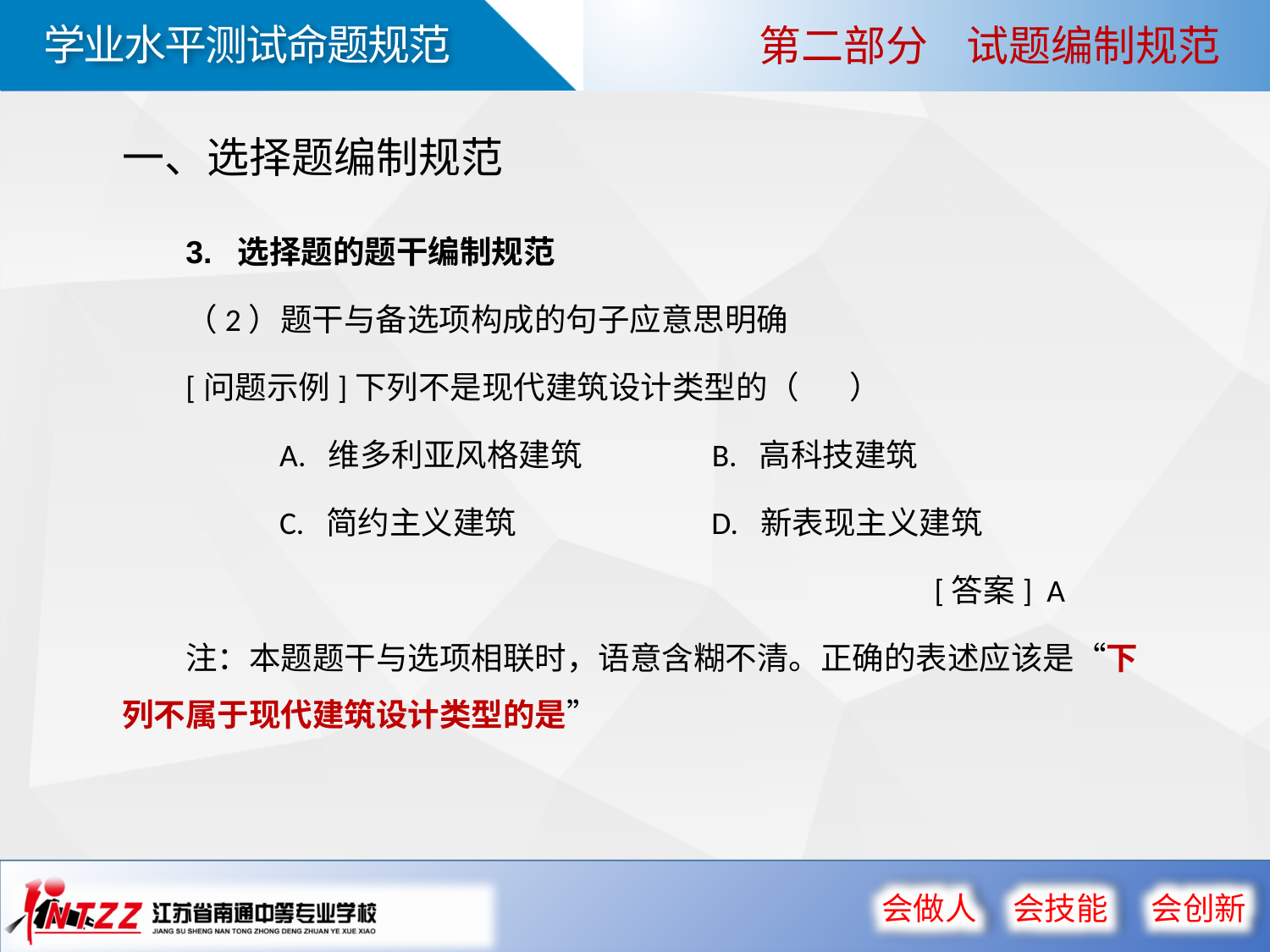

第二部分    试题编制规范
一、选择题编制规范
3.  选择题的题干编制规范
（2）题干与备选项构成的句子应意思明确
[问题示例]下列不是现代建筑设计类型的（       ）
             A.  维多利亚风格建筑                 B.  高科技建筑
             C.  简约主义建筑                          D.  新表现主义建筑
                                                                                                        [答案]  A
注：本题题干与选项相联时，语意含糊不清。正确的表述应该是“下列不属于现代建筑设计类型的是”